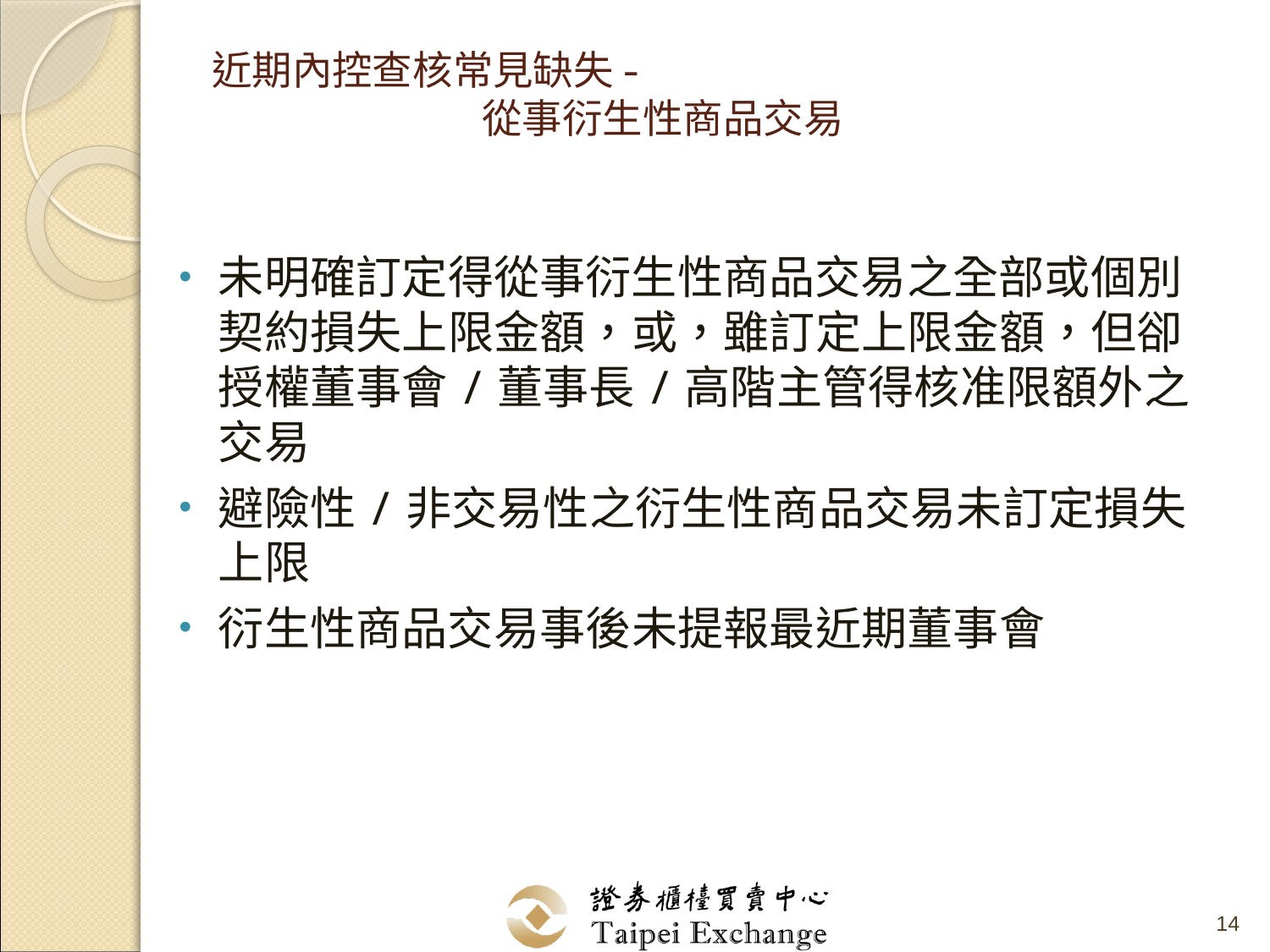

# 近期內控查核常見缺失- 從事衍生性商品交易
未明確訂定得從事衍生性商品交易之全部或個別契約損失上限金額，或，雖訂定上限金額，但卻授權董事會/董事長/高階主管得核准限額外之交易
避險性/非交易性之衍生性商品交易未訂定損失上限
衍生性商品交易事後未提報最近期董事會

14